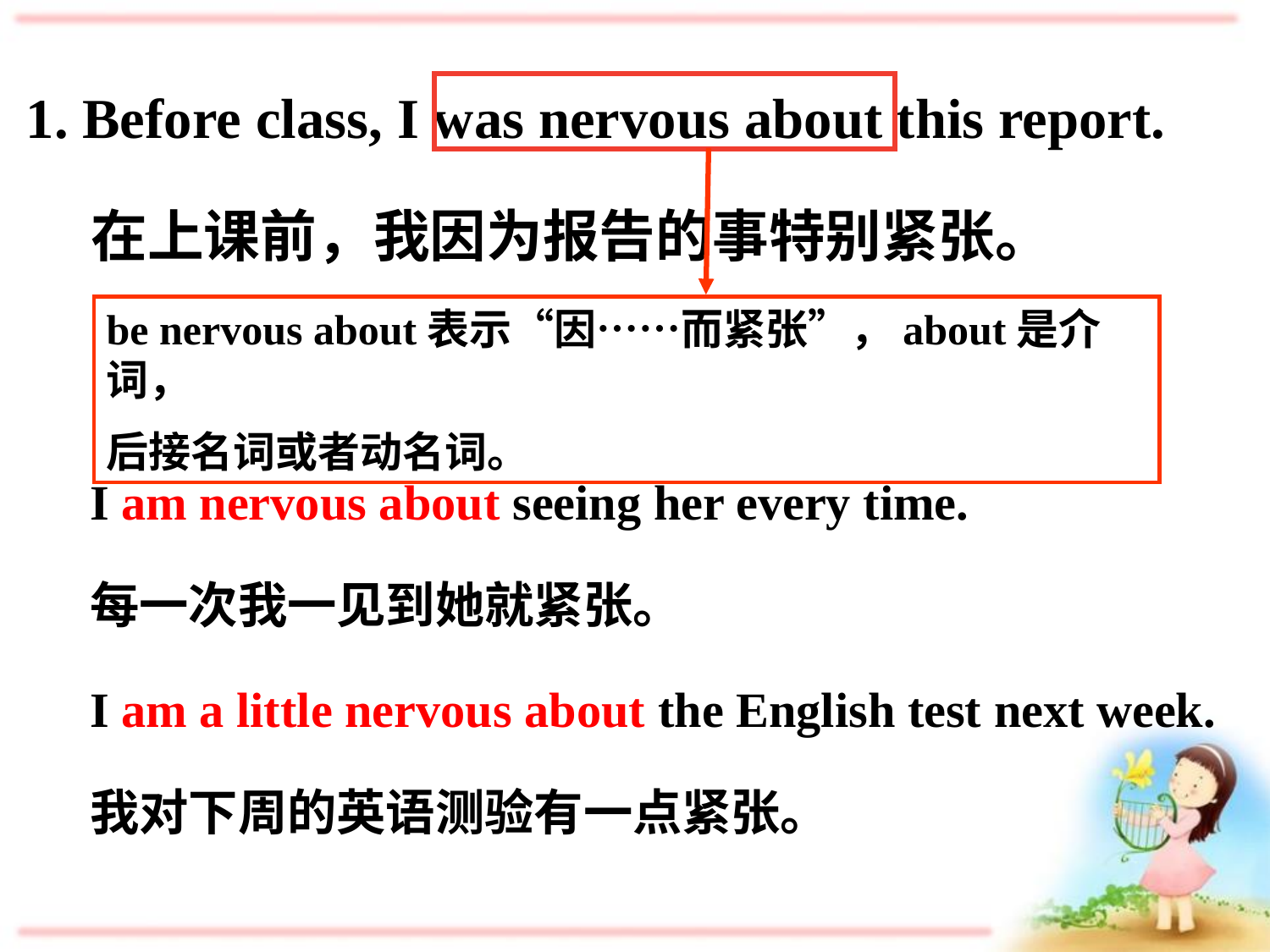

1. Before class, I was nervous about this report.
    在上课前，我因为报告的事特别紧张。

be nervous about表示“因……而紧张”，about是介词，
后接名词或者动名词。
I am nervous about seeing her every time.
每一次我一见到她就紧张。
I am a little nervous about the English test next week.
我对下周的英语测验有一点紧张。